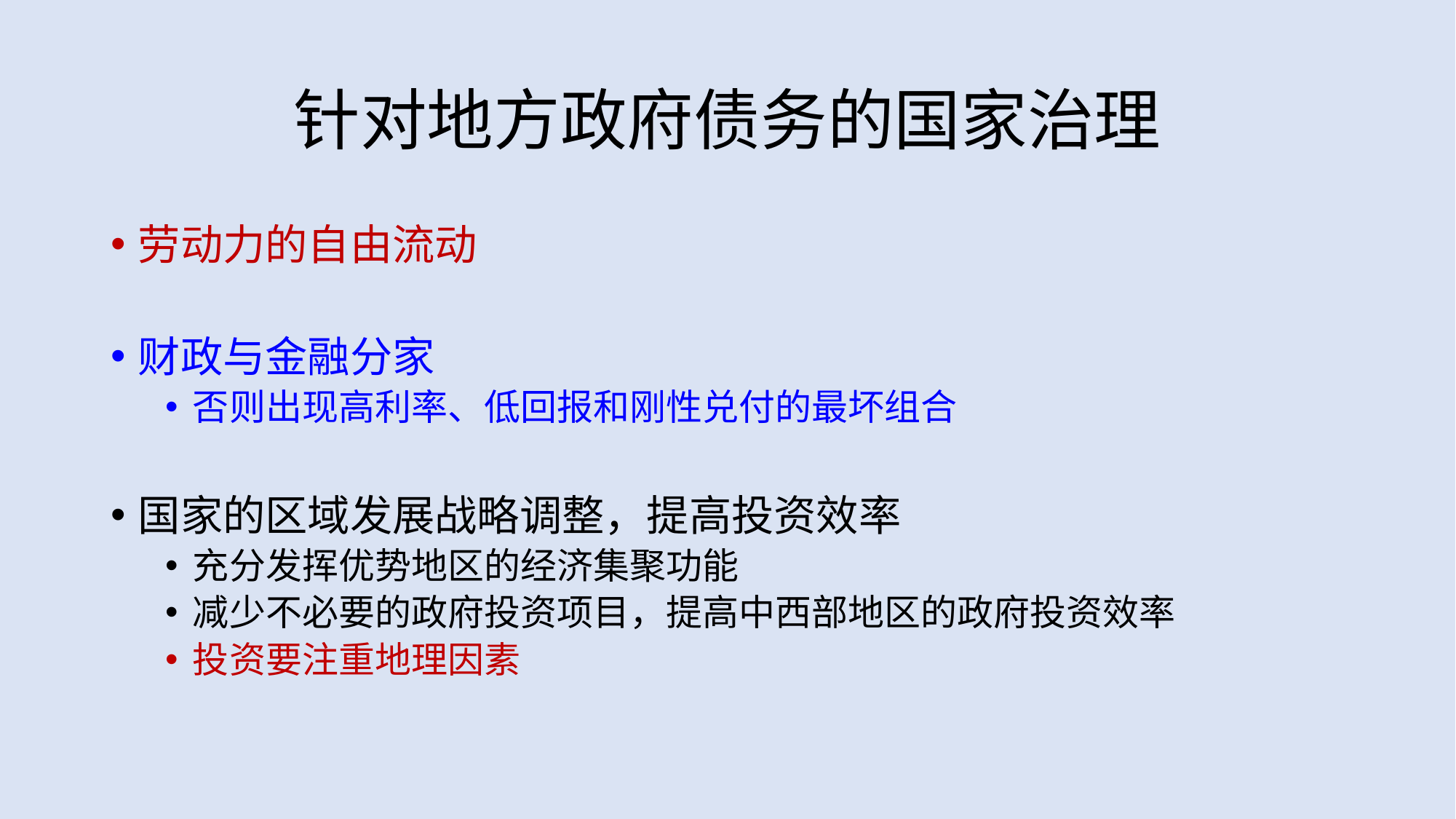

# 针对地方政府债务的国家治理
劳动力的自由流动

财政与金融分家
否则出现高利率、低回报和刚性兑付的最坏组合

国家的区域发展战略调整，提高投资效率
充分发挥优势地区的经济集聚功能
减少不必要的政府投资项目，提高中西部地区的政府投资效率
投资要注重地理因素